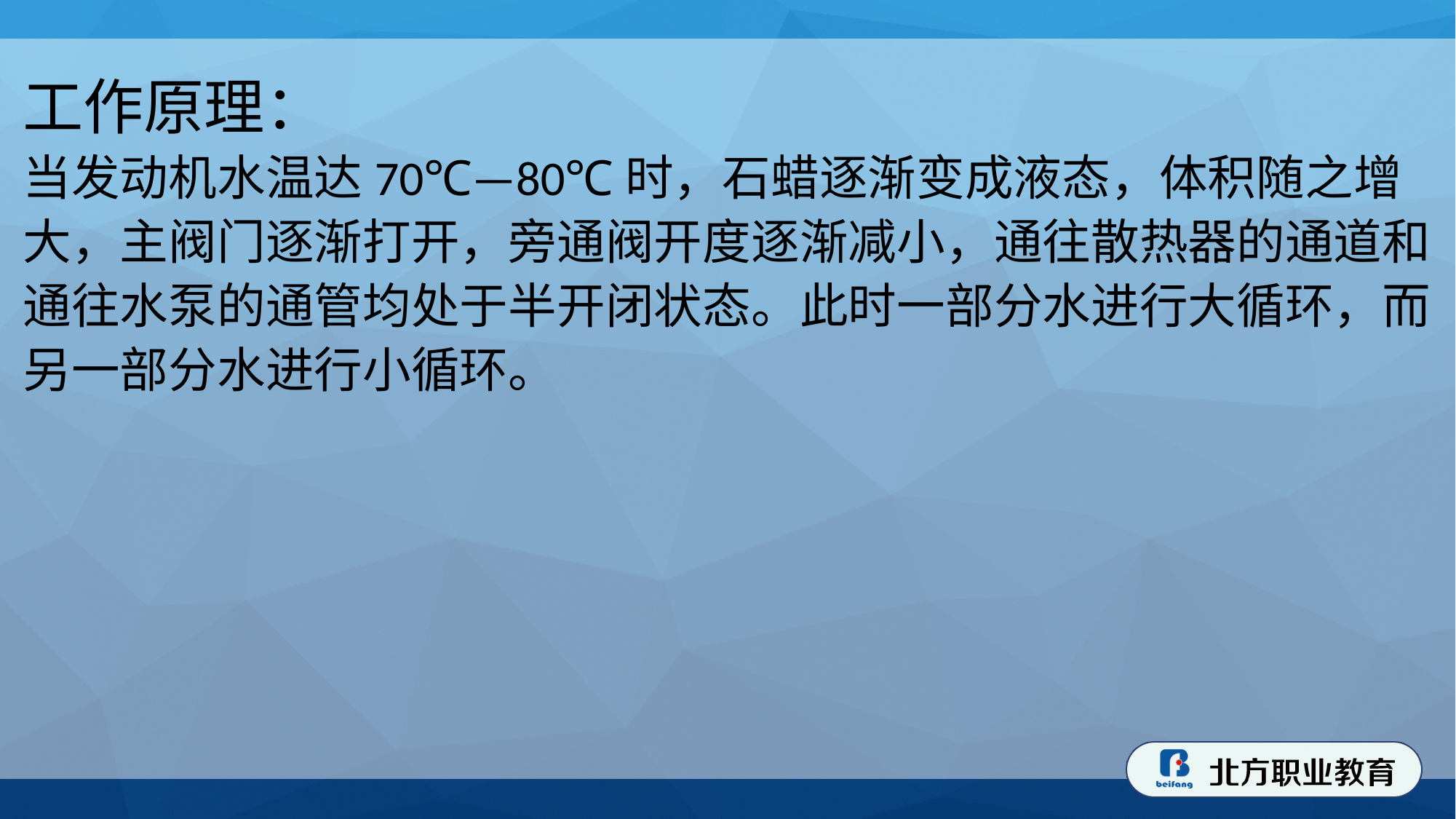

工作原理：
当发动机水温达70℃—80℃时，石蜡逐渐变成液态，体积随之增大，主阀门逐渐打开，旁通阀开度逐渐减小，通往散热器的通道和通往水泵的通管均处于半开闭状态。此时一部分水进行大循环，而另一部分水进行小循环。